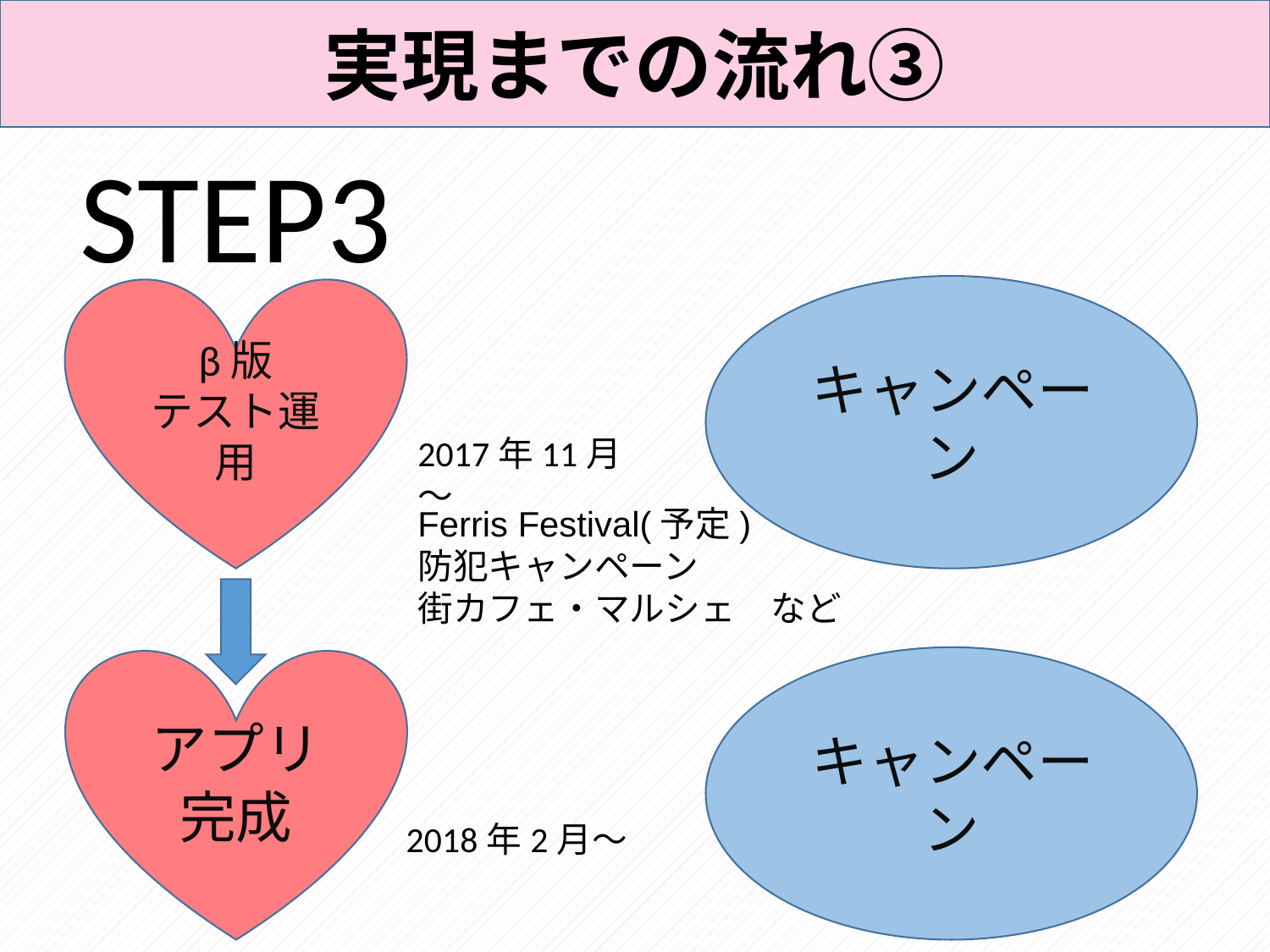

実現までの流れ③
STEP3
β版
テスト運用
キャンペーン
2017年11月～
Ferris Festival(予定)
防犯キャンペーン
街カフェ・マルシェ　など

キャンペーン
アプリ
完成
2018年2月～